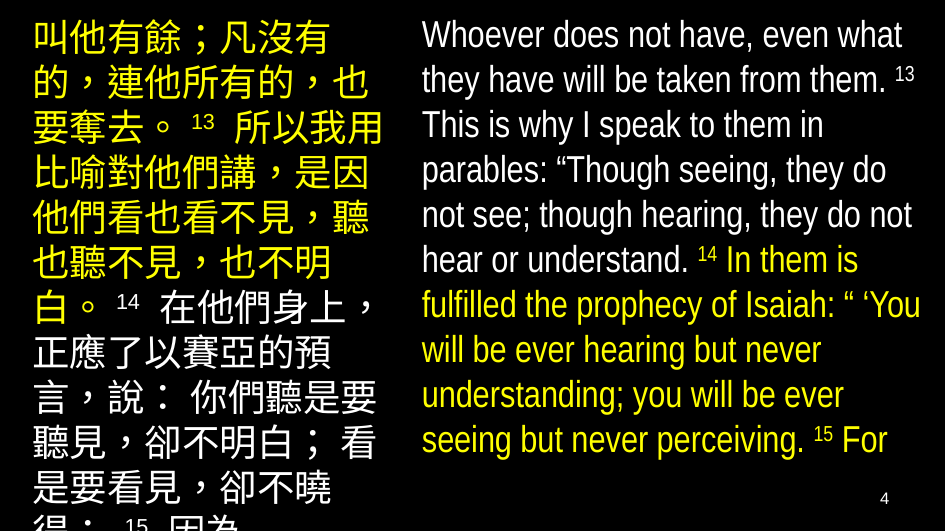

Whoever does not have, even what they have will be taken from them. 13 This is why I speak to them in parables: “Though seeing, they do not see; though hearing, they do not hear or understand. 14 In them is fulfilled the prophecy of Isaiah: “ ‘You will be ever hearing but never understanding; you will be ever seeing but never perceiving. 15 For
叫他有餘；凡沒有的，連他所有的，也要奪去。13 所以我用比喻對他們講，是因他們看也看不見，聽也聽不見，也不明白。14 在他們身上，正應了以賽亞的預言，說： 你們聽是要聽見，卻不明白； 看是要看見，卻不曉得； 15 因為
4